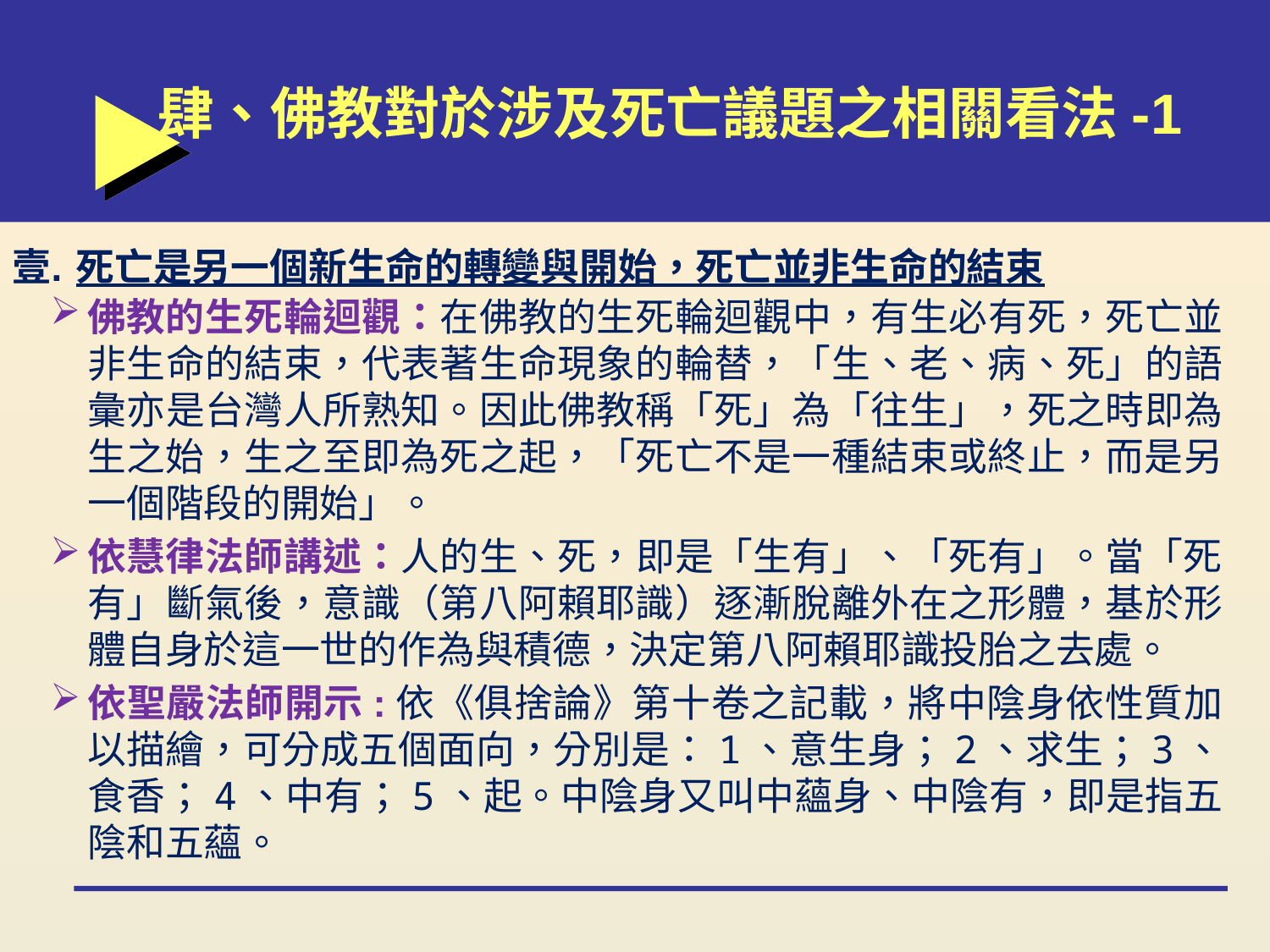

肆、佛教對於涉及死亡議題之相關看法-1
死亡是另一個新生命的轉變與開始，死亡並非生命的結束
佛教的生死輪迴觀：在佛教的生死輪迴觀中，有生必有死，死亡並非生命的結束，代表著生命現象的輪替，「生、老、病、死」的語彙亦是台灣人所熟知。因此佛教稱「死」為「往生」，死之時即為生之始，生之至即為死之起，「死亡不是一種結束或終止，而是另一個階段的開始」。
依慧律法師講述：人的生、死，即是「生有」、「死有」。當「死有」斷氣後，意識（第八阿賴耶識）逐漸脫離外在之形體，基於形體自身於這一世的作為與積德，決定第八阿賴耶識投胎之去處。
依聖嚴法師開示:依《俱捨論》第十卷之記載，將中陰身依性質加以描繪，可分成五個面向，分別是：1、意生身；2、求生；3、食香；4、中有；5、起。中陰身又叫中蘊身、中陰有，即是指五陰和五蘊。